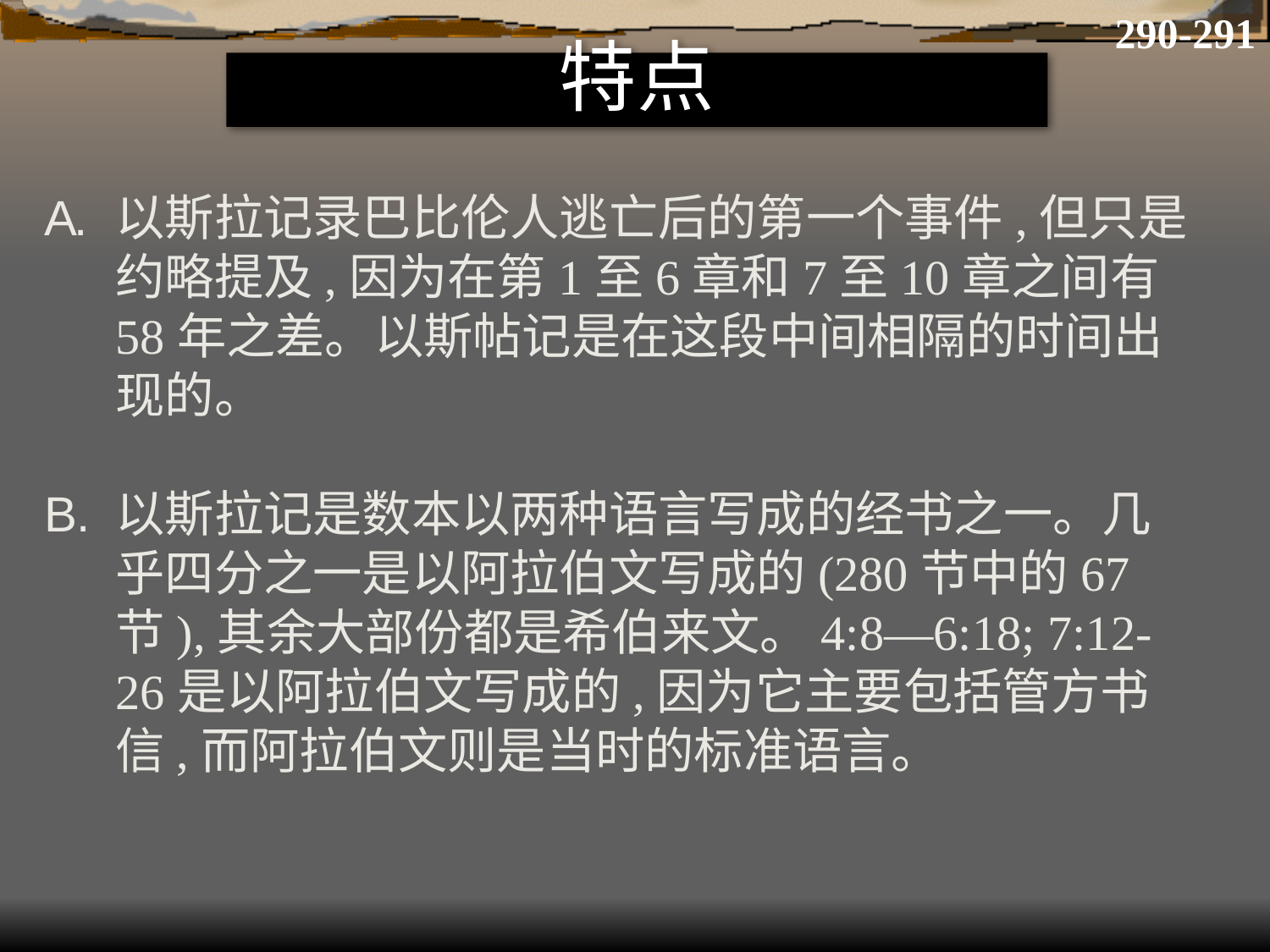

290-291
# 特点
以斯拉记录巴比伦人逃亡后的第一个事件,但只是约略提及,因为在第1至6章和7至10章之间有58年之差。以斯帖记是在这段中间相隔的时间出现的。

以斯拉记是数本以两种语言写成的经书之一。几乎四分之一是以阿拉伯文写成的(280节中的67节),其余大部份都是希伯来文。4:8—6:18; 7:12-26是以阿拉伯文写成的,因为它主要包括管方书信,而阿拉伯文则是当时的标准语言。